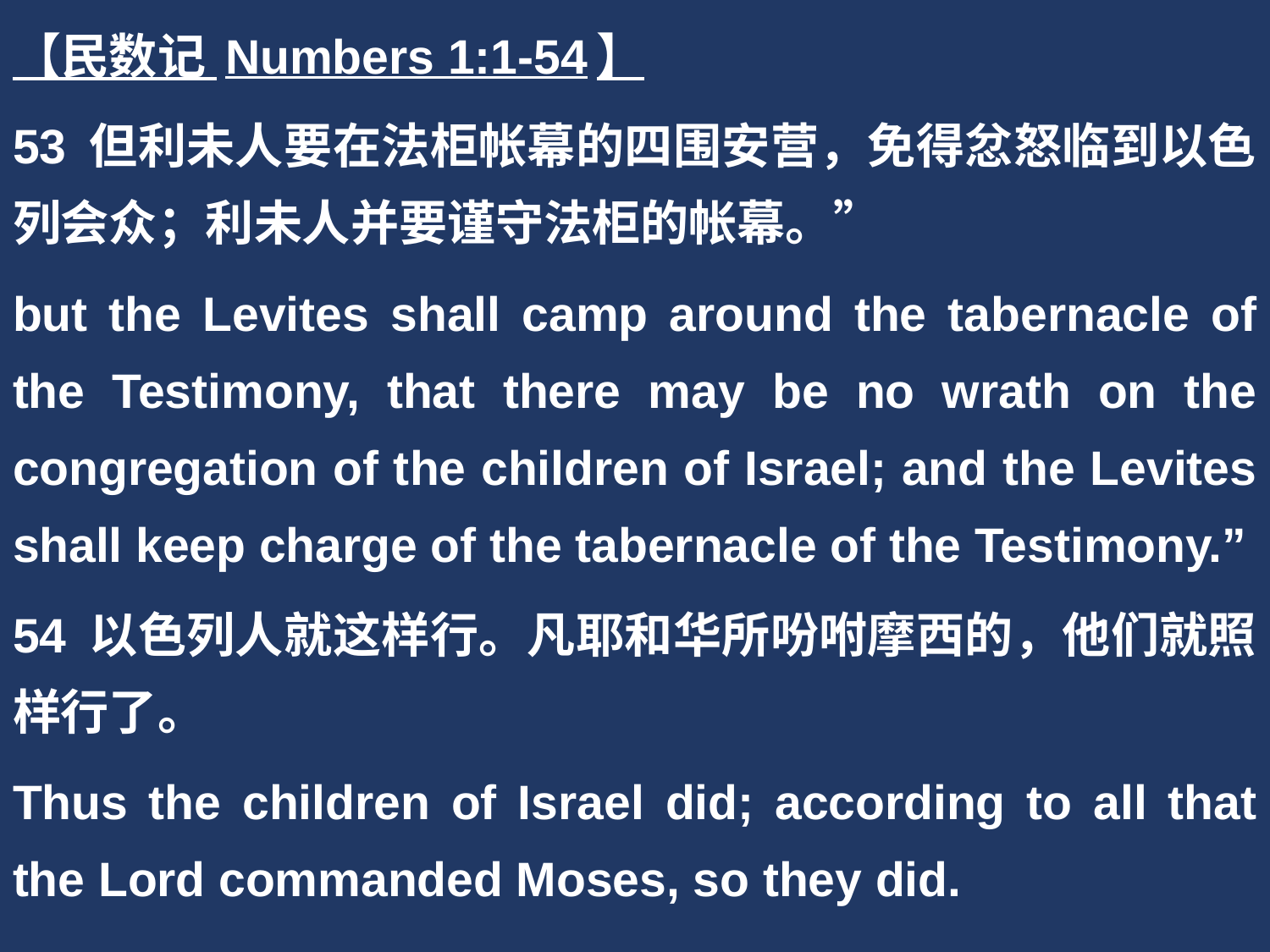

【民数记 Numbers 1:1-54】
53 但利未人要在法柜帐幕的四围安营，免得忿怒临到以色列会众；利未人并要谨守法柜的帐幕。”
but the Levites shall camp around the tabernacle of the Testimony, that there may be no wrath on the congregation of the children of Israel; and the Levites shall keep charge of the tabernacle of the Testimony.”
54 以色列人就这样行。凡耶和华所吩咐摩西的，他们就照样行了。
Thus the children of Israel did; according to all that the Lord commanded Moses, so they did.